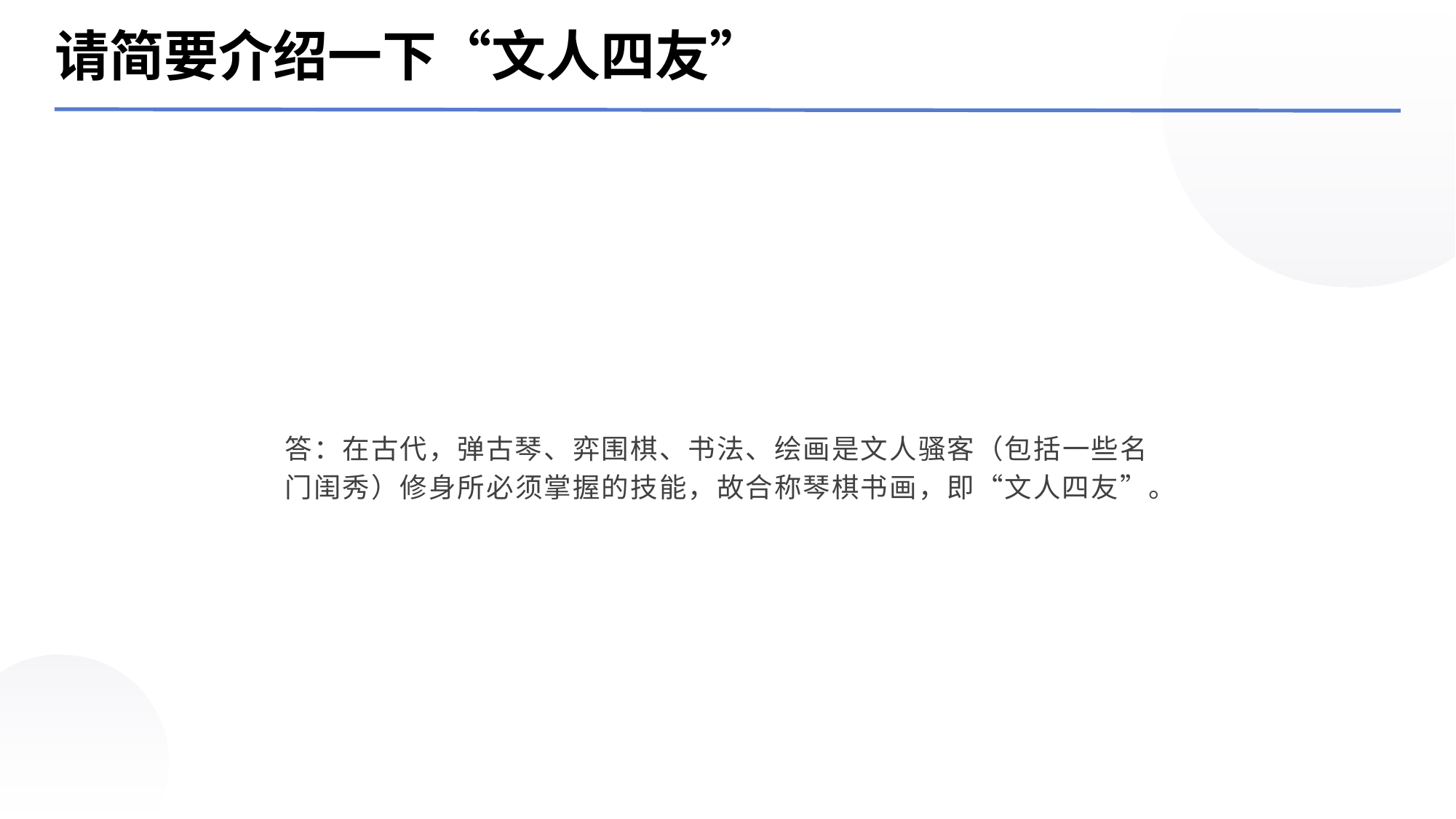

请简要介绍一下“文人四友”
答：在古代，弹古琴、弈围棋、书法、绘画是文人骚客（包括一些名门闺秀）修身所必须掌握的技能，故合称琴棋书画，即“文人四友”。